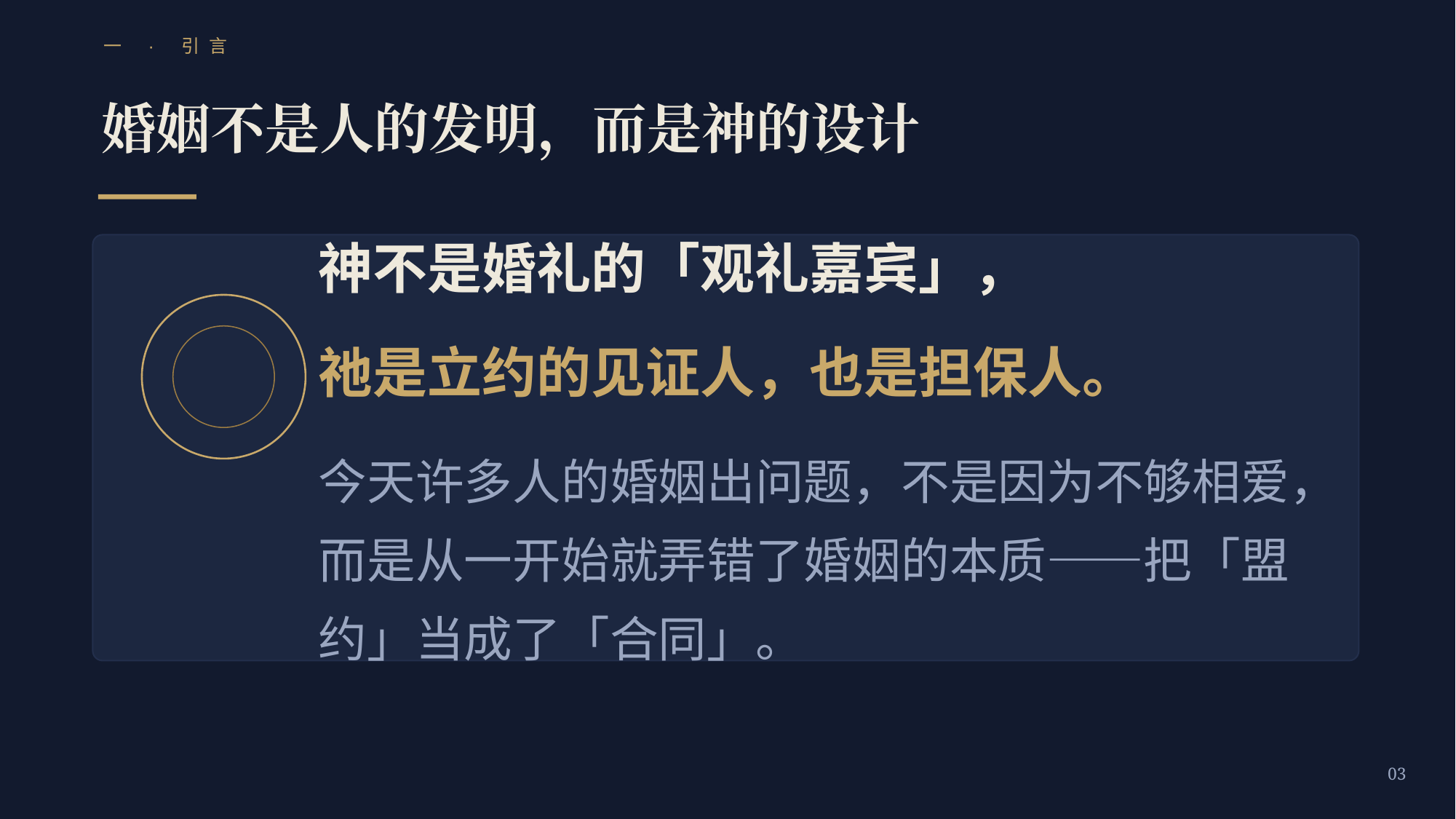

一 · 引言
婚姻不是人的发明，而是神的设计

神不是婚礼的「观礼嘉宾」，
祂是立约的见证人，也是担保人。
今天许多人的婚姻出问题，不是因为不够相爱，而是从一开始就弄错了婚姻的本质——把「盟约」当成了「合同」。

03